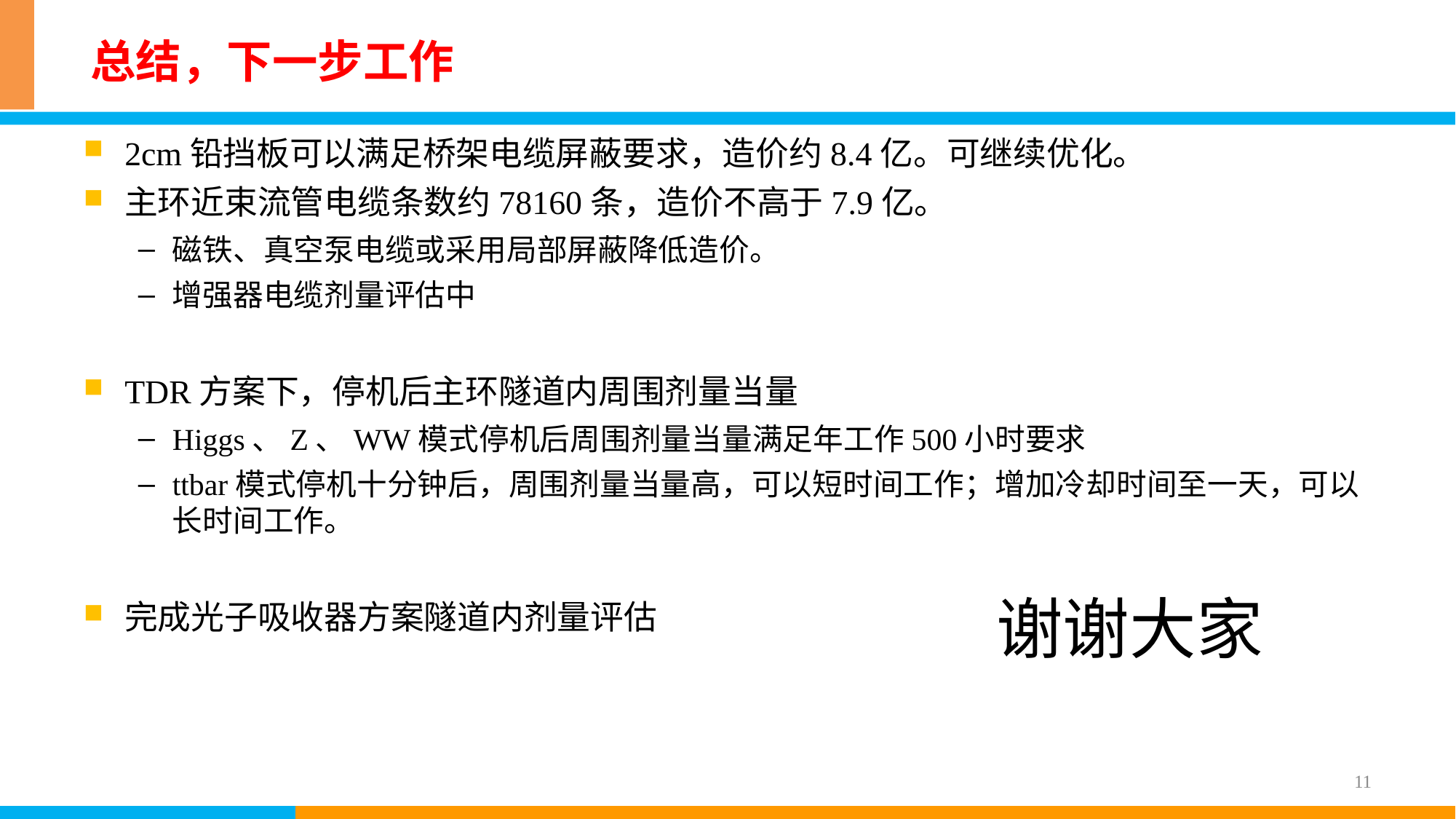

# 总结，下一步工作
2cm铅挡板可以满足桥架电缆屏蔽要求，造价约8.4亿。可继续优化。
主环近束流管电缆条数约78160条，造价不高于7.9亿。
磁铁、真空泵电缆或采用局部屏蔽降低造价。
增强器电缆剂量评估中

TDR方案下，停机后主环隧道内周围剂量当量
Higgs、Z、WW模式停机后周围剂量当量满足年工作500小时要求
ttbar模式停机十分钟后，周围剂量当量高，可以短时间工作；增加冷却时间至一天，可以长时间工作。

完成光子吸收器方案隧道内剂量评估

谢谢大家
11